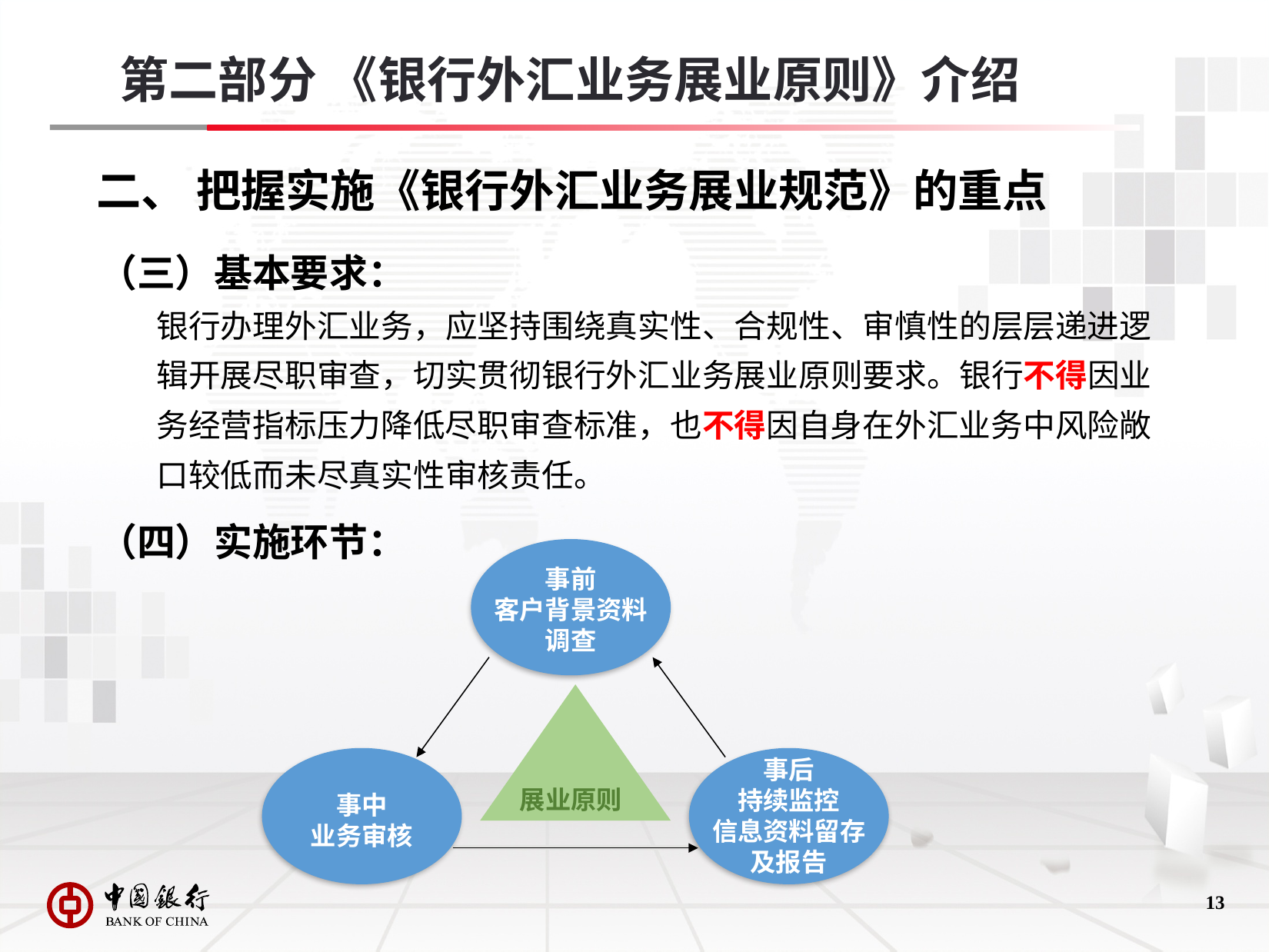

第二部分 《银行外汇业务展业原则》介绍
# 二、 把握实施《银行外汇业务展业规范》的重点
（三）基本要求：
   银行办理外汇业务，应坚持围绕真实性、合规性、审慎性的层层递进逻
   辑开展尽职审查，切实贯彻银行外汇业务展业原则要求。银行不得因业
   务经营指标压力降低尽职审查标准，也不得因自身在外汇业务中风险敞
   口较低而未尽真实性审核责任。
（四）实施环节：

事前
客户背景资料调查

事后
持续监控
信息资料留存及报告
展业原则
事中
业务审核
13